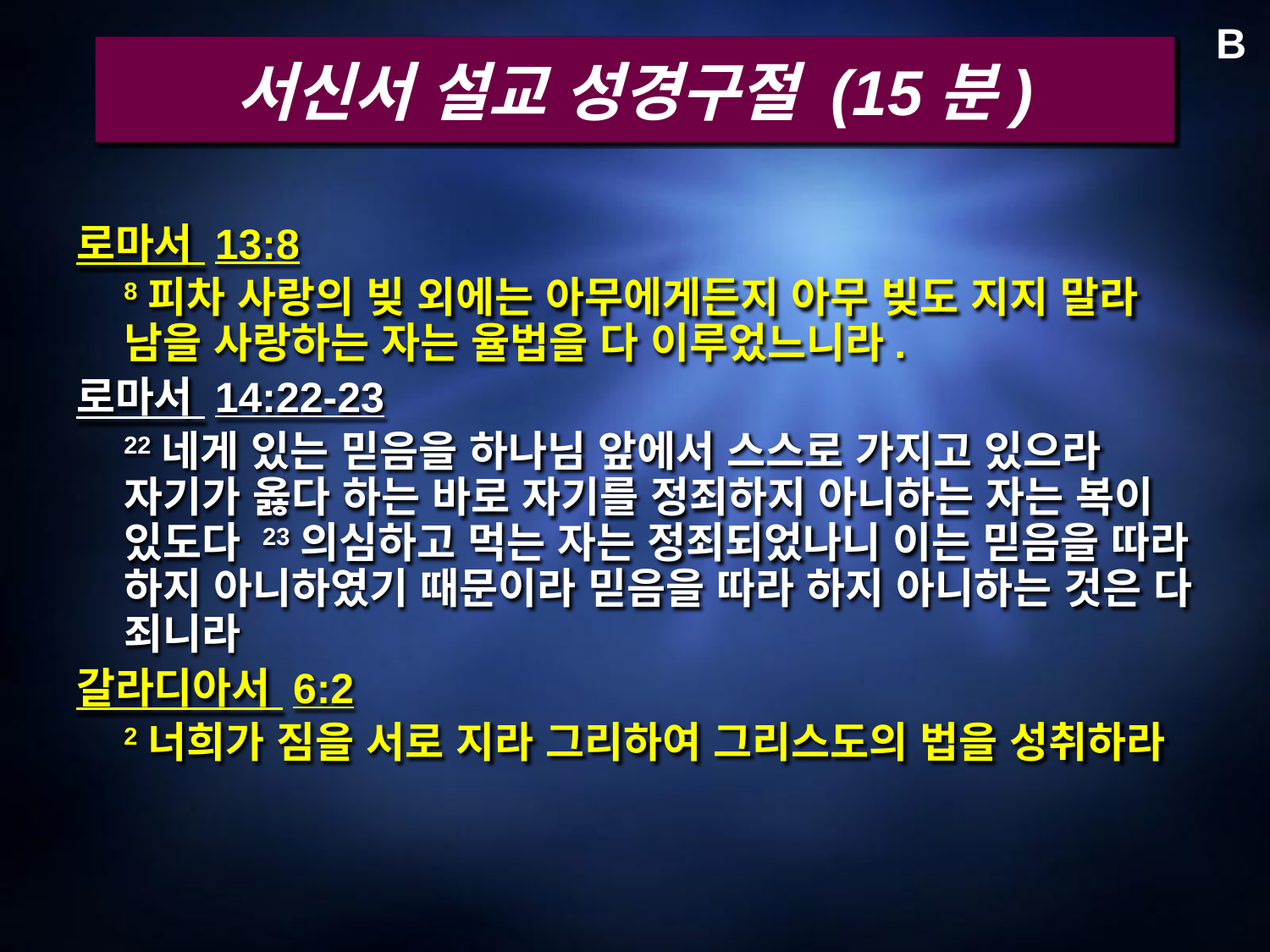

B
# 서신서 설교 성경구절 (15분)
로마서 13:8
	8피차 사랑의 빚 외에는 아무에게든지 아무 빚도 지지 말라 남을 사랑하는 자는 율법을 다 이루었느니라.
로마서 14:22-23
	22네게 있는 믿음을 하나님 앞에서 스스로 가지고 있으라 자기가 옳다 하는 바로 자기를 정죄하지 아니하는 자는 복이 있도다 23의심하고 먹는 자는 정죄되었나니 이는 믿음을 따라 하지 아니하였기 때문이라 믿음을 따라 하지 아니하는 것은 다 죄니라
갈라디아서 6:2
	2너희가 짐을 서로 지라 그리하여 그리스도의 법을 성취하라